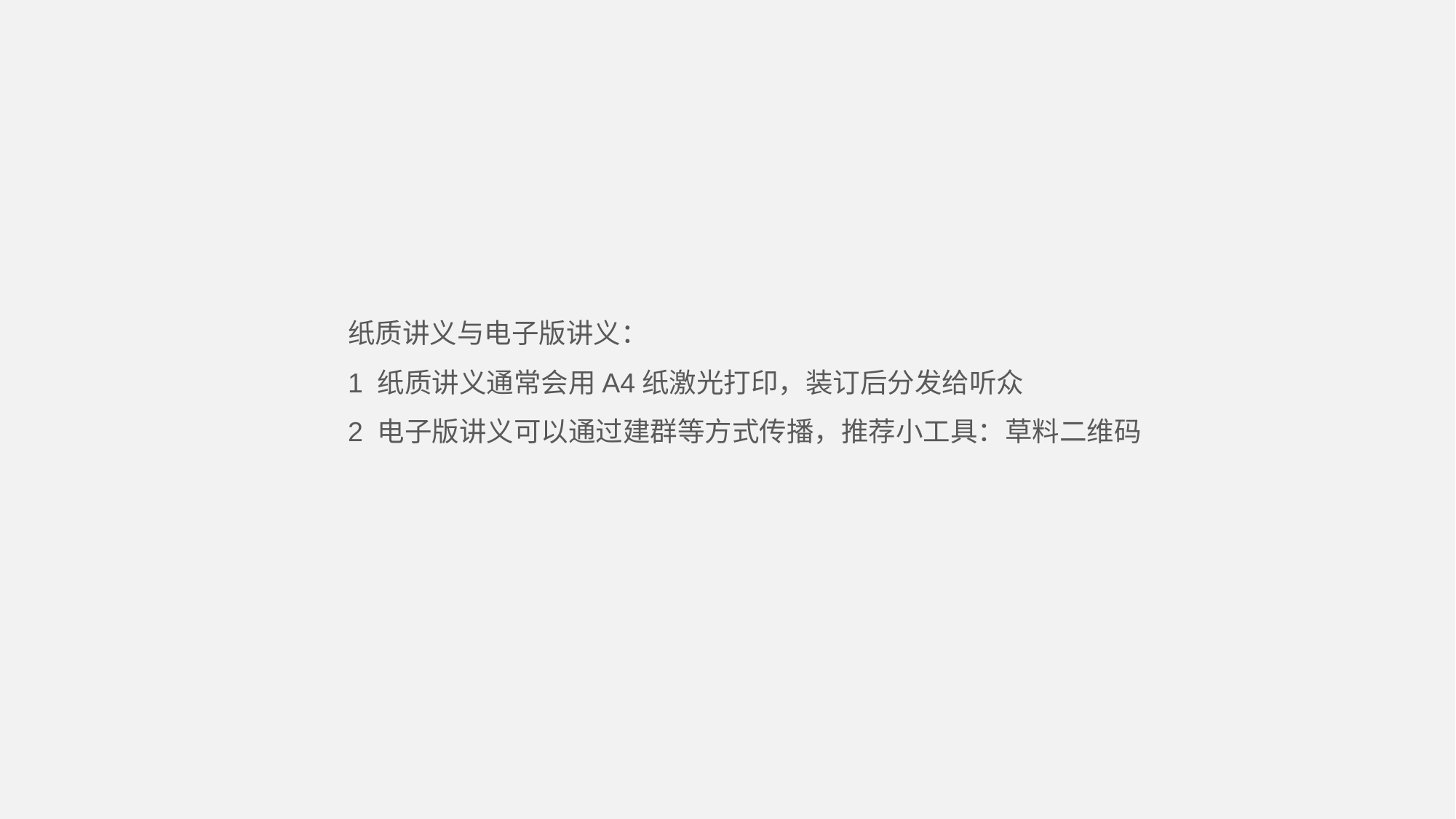

纸质讲义与电子版讲义：
1 纸质讲义通常会用A4纸激光打印，装订后分发给听众
2 电子版讲义可以通过建群等方式传播，推荐小工具：草料二维码